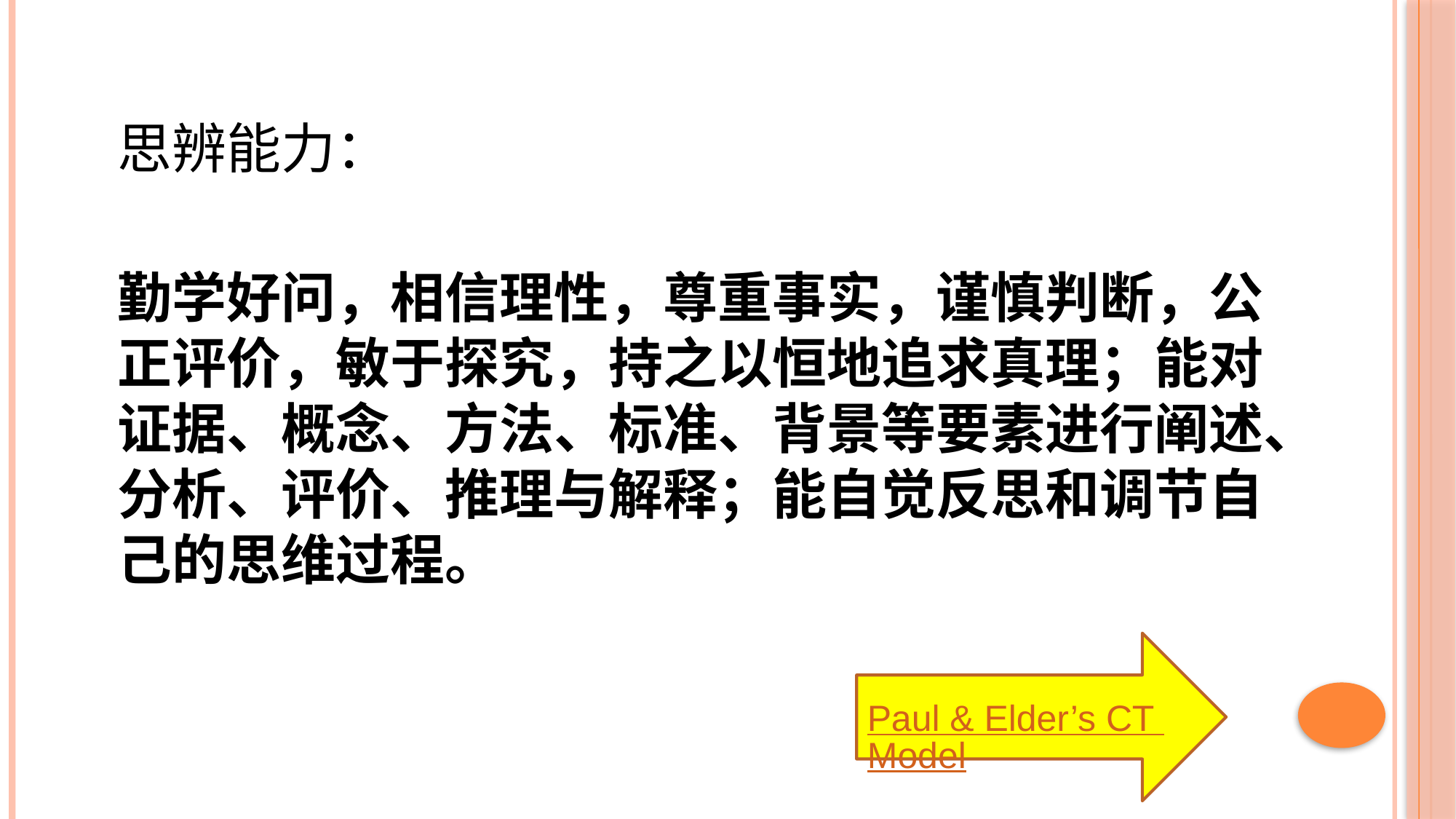

思辨能力：

勤学好问，相信理性，尊重事实，谨慎判断，公正评价，敏于探究，持之以恒地追求真理；能对证据、概念、方法、标准、背景等要素进行阐述、分析、评价、推理与解释；能自觉反思和调节自己的思维过程。

Paul & Elder’s CT Model